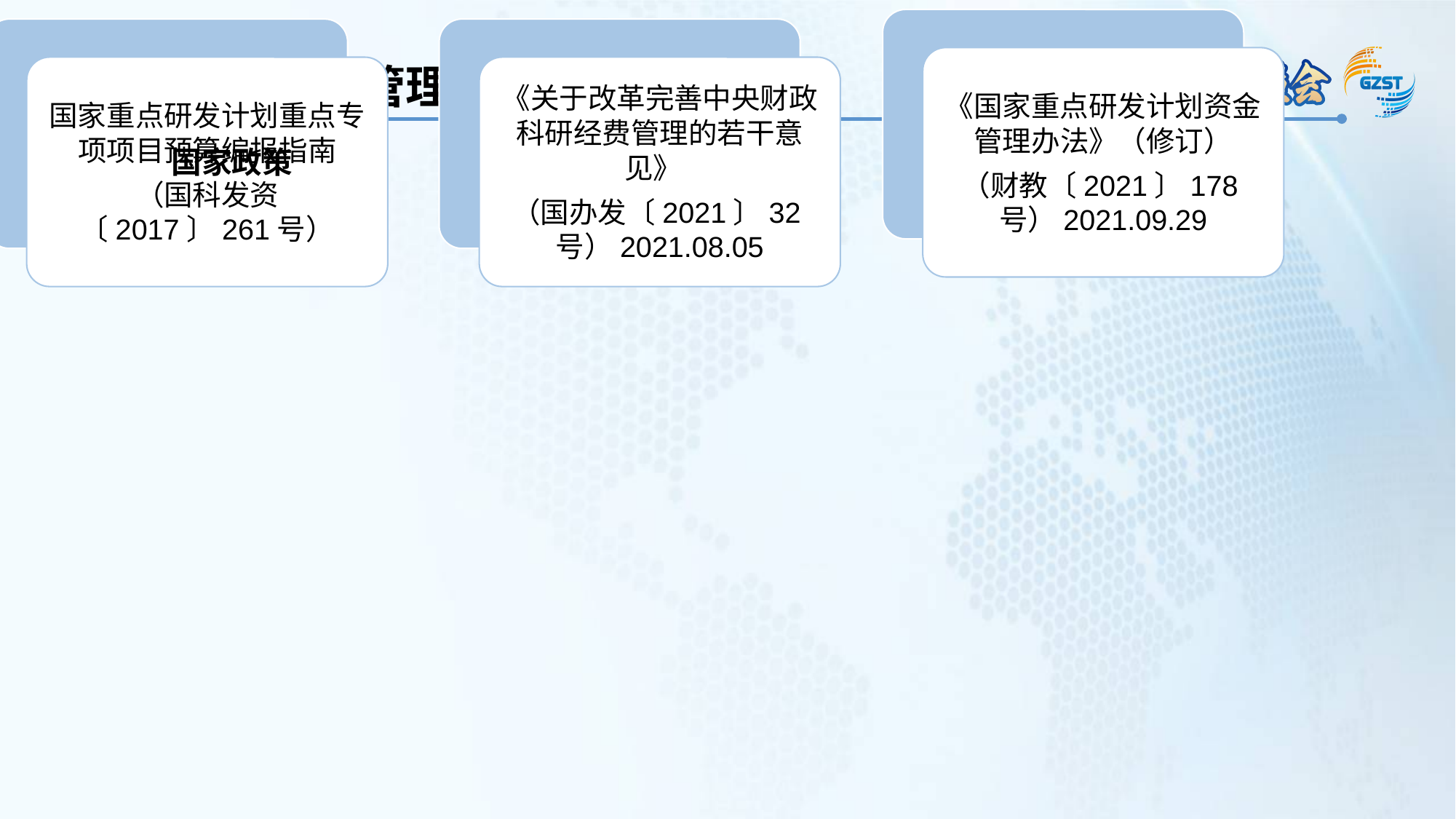

项目预算编制和管理
国家政策
《关于改革完善中央财政科研经费管理的若干意见》
（国办发〔2021〕32号）2021.08.05
国家重点研发计划重点专项项目预算编报指南
（国科发资〔2017〕261号）
《国家重点研发计划资金管理办法》（修订）
（财教〔2021〕178号）2021.09.29